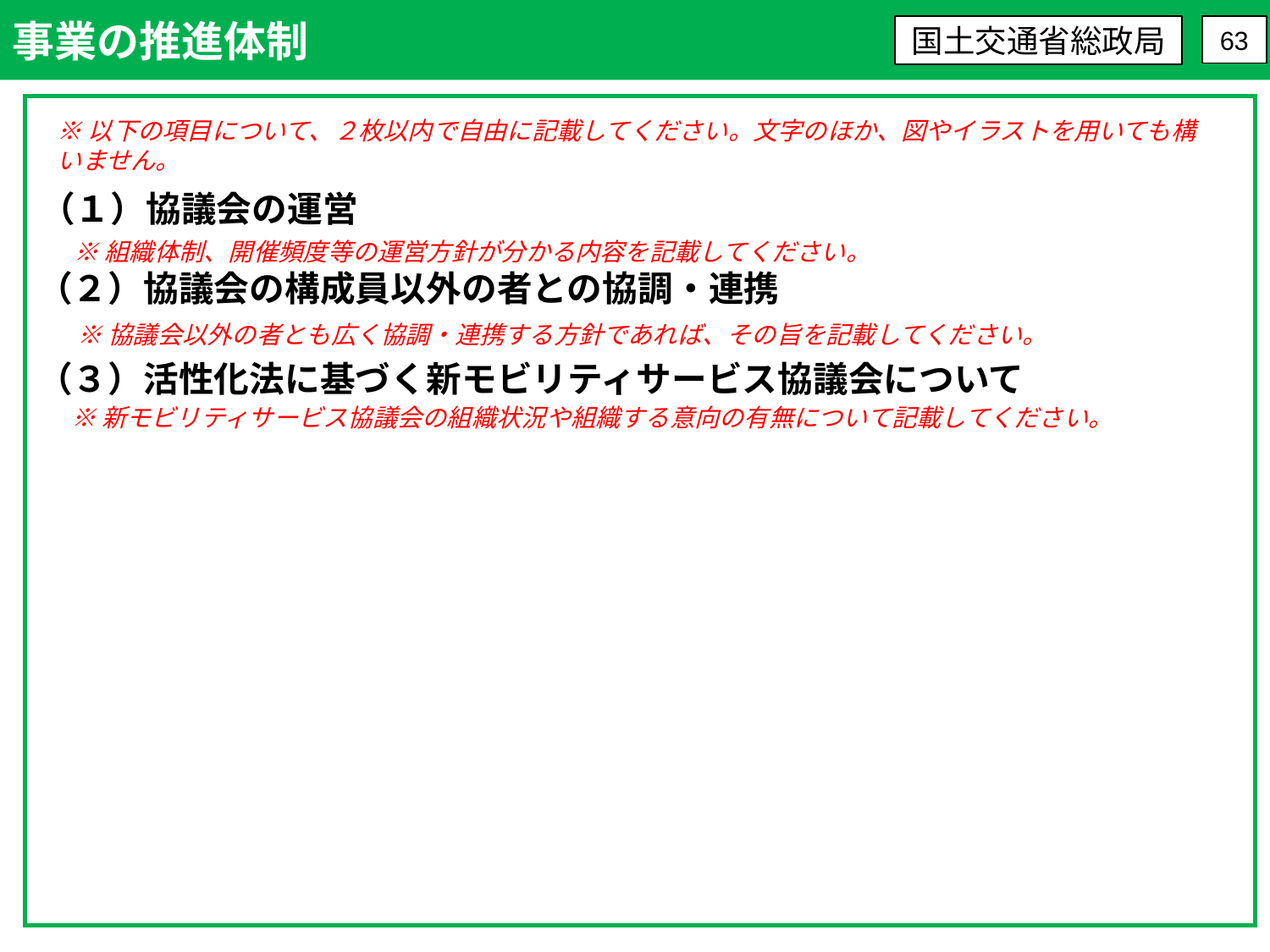

事業の推進体制
国土交通省総政局
63

※以下の項目について、２枚以内で自由に記載してください。文字のほか、図やイラストを用いても構いません。
（１）協議会の運営
※組織体制、開催頻度等の運営方針が分かる内容を記載してください。
（２）協議会の構成員以外の者との協調・連携
※協議会以外の者とも広く協調・連携する方針であれば、その旨を記載してください。
（３）活性化法に基づく新モビリティサービス協議会について
※新モビリティサービス協議会の組織状況や組織する意向の有無について記載してください。